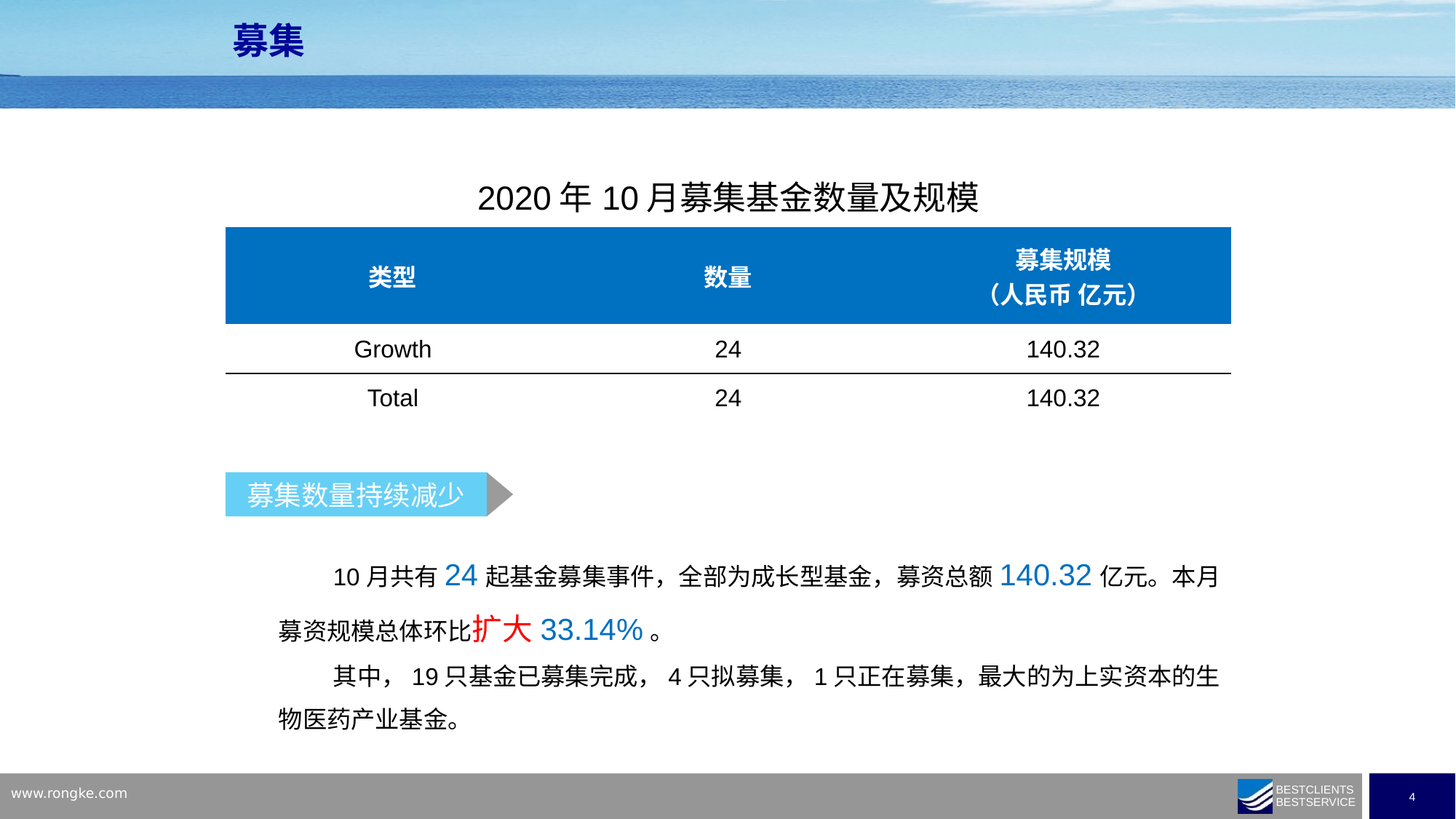

募集
| 2020年10月募集基金数量及规模 |  |  |
| --- | --- | --- |
| 类型 | 数量 | 募集规模 （人民币 亿元） |
| Growth | 24 | 140.32 |
| Total | 24 | 140.32 |
募集数量持续减少

10月共有24起基金募集事件，全部为成长型基金，募资总额140.32亿元。本月募资规模总体环比扩大33.14%。
其中，19只基金已募集完成，4只拟募集，1只正在募集，最大的为上实资本的生物医药产业基金。